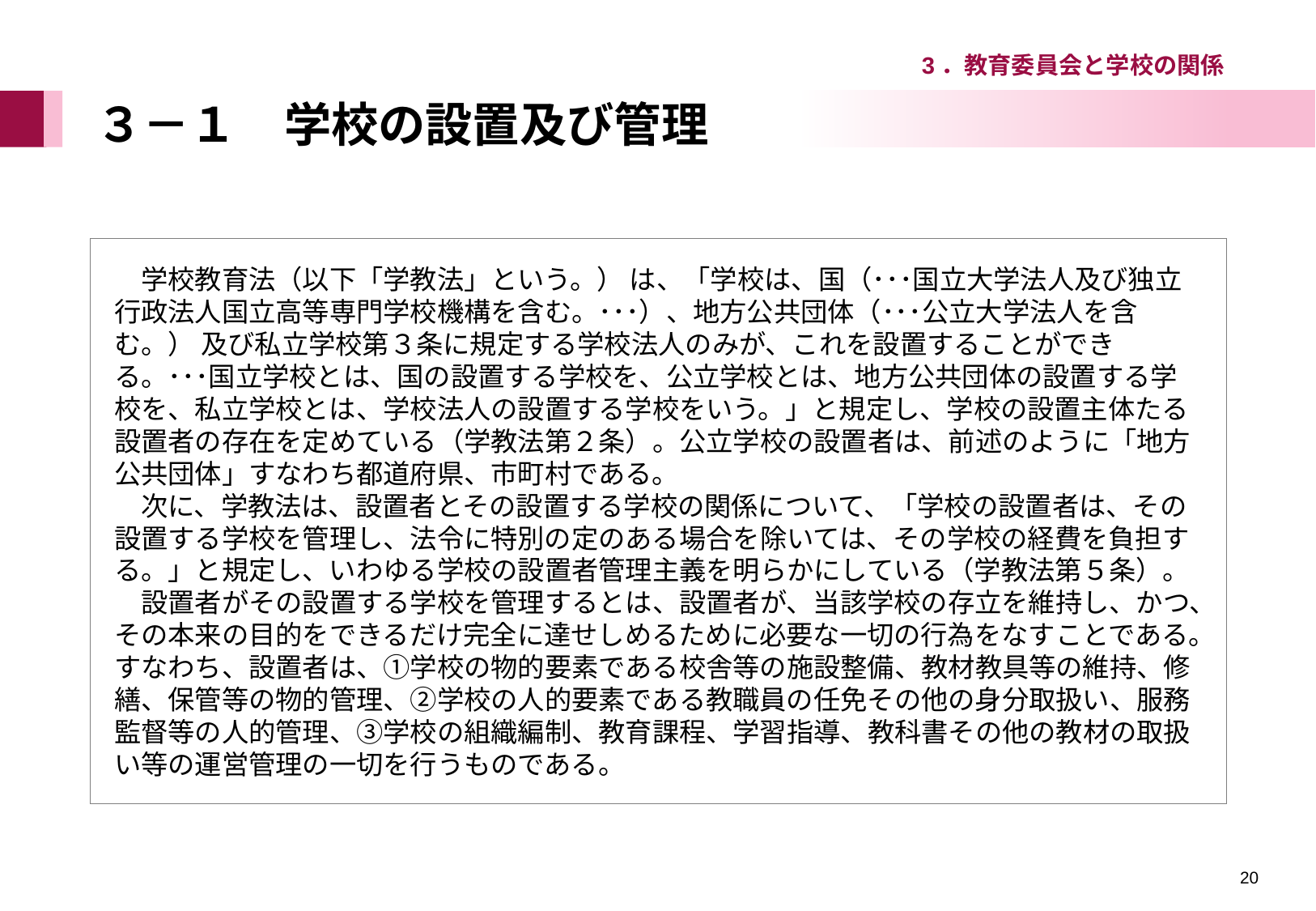

3．教育委員会と学校の関係
# ３－１　学校の設置及び管理
　学校教育法（以下「学教法」という。） は、「学校は、国（･･･国立大学法人及び独立行政法人国立高等専門学校機構を含む。･･･）、地方公共団体（･･･公立大学法人を含む。） 及び私立学校第３条に規定する学校法人のみが、これを設置することができる。･･･国立学校とは、国の設置する学校を、公立学校とは、地方公共団体の設置する学校を、私立学校とは、学校法人の設置する学校をいう。」と規定し、学校の設置主体たる設置者の存在を定めている（学教法第２条）。公立学校の設置者は、前述のように「地方公共団体」すなわち都道府県、市町村である。
　次に、学教法は、設置者とその設置する学校の関係について、「学校の設置者は、その設置する学校を管理し、法令に特別の定のある場合を除いては、その学校の経費を負担する。」と規定し、いわゆる学校の設置者管理主義を明らかにしている（学教法第５条）。
　設置者がその設置する学校を管理するとは、設置者が、当該学校の存立を維持し、かつ、その本来の目的をできるだけ完全に達せしめるために必要な一切の行為をなすことである。すなわち、設置者は、①学校の物的要素である校舎等の施設整備、教材教具等の維持、修繕、保管等の物的管理、②学校の人的要素である教職員の任免その他の身分取扱い、服務監督等の人的管理、③学校の組織編制、教育課程、学習指導、教科書その他の教材の取扱い等の運営管理の一切を行うものである。
20